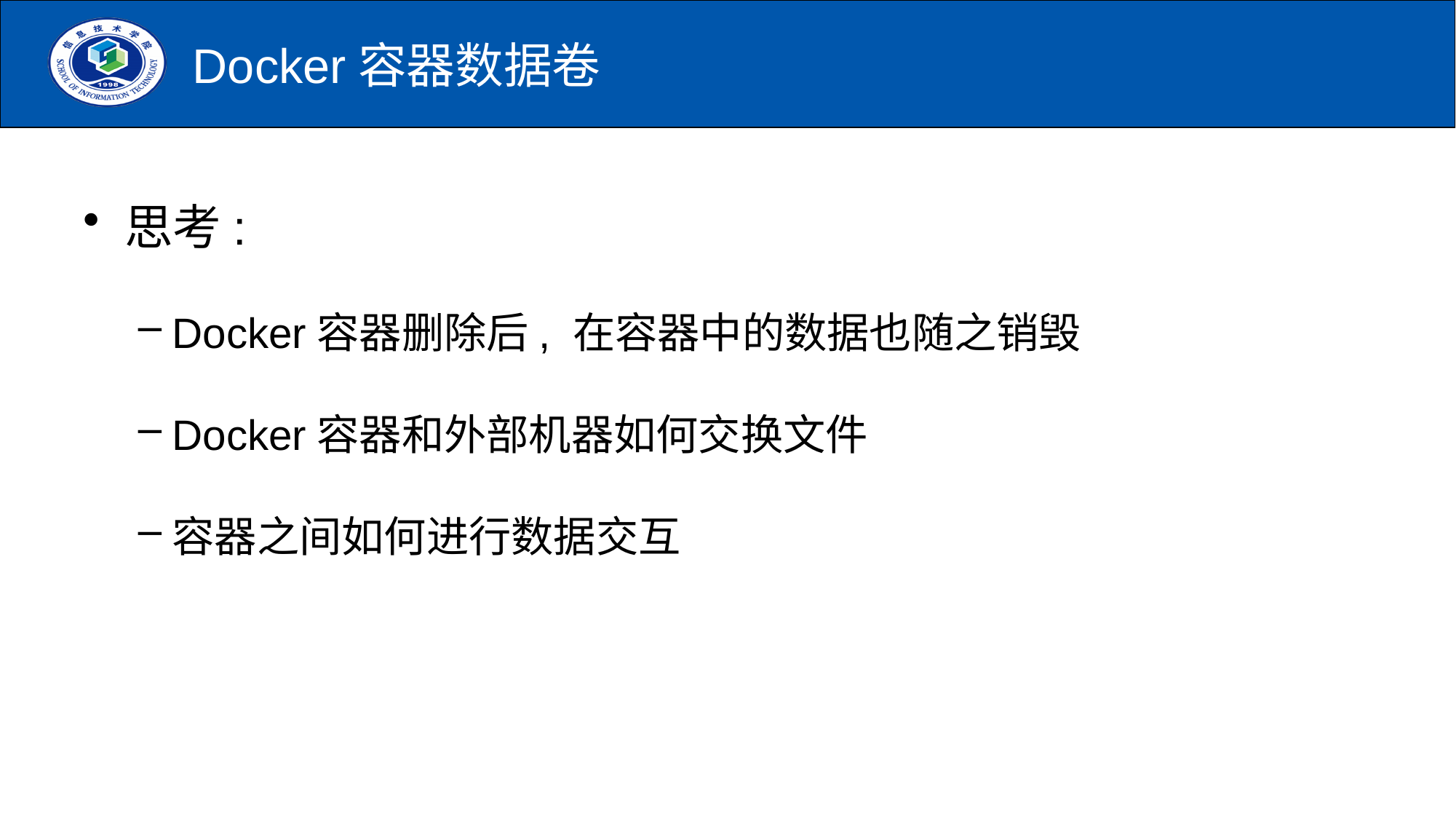

# Docker容器数据卷
思考:
Docker容器删除后, 在容器中的数据也随之销毁
Docker容器和外部机器如何交换文件
容器之间如何进行数据交互